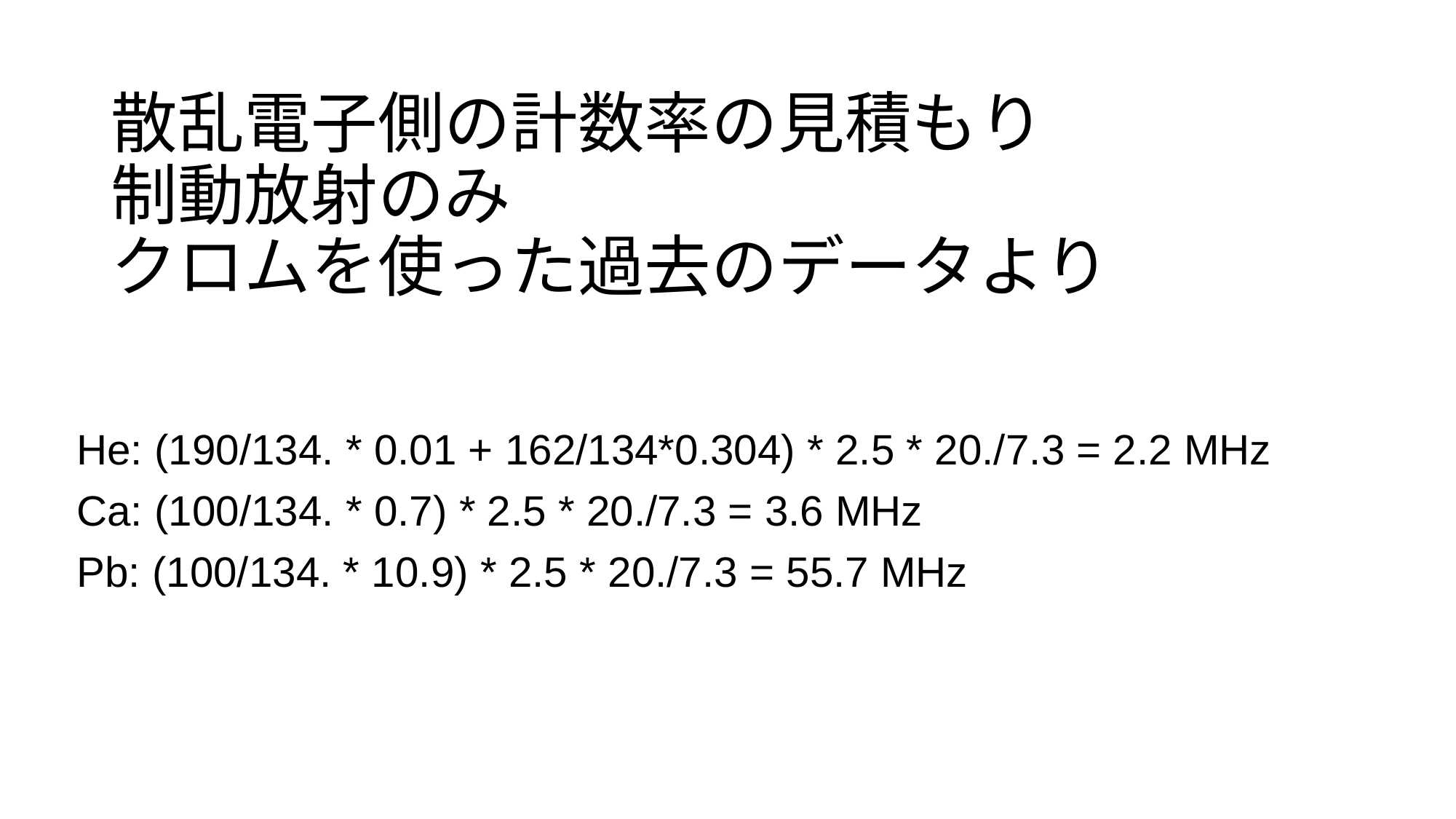

# 散乱電子側の計数率の見積もり 制動放射のみ クロムを使った過去のデータより
He: (190/134. * 0.01 + 162/134*0.304) * 2.5 * 20./7.3 = 2.2 MHz
Ca: (100/134. * 0.7) * 2.5 * 20./7.3 = 3.6 MHz
Pb: (100/134. * 10.9) * 2.5 * 20./7.3 = 55.7 MHz